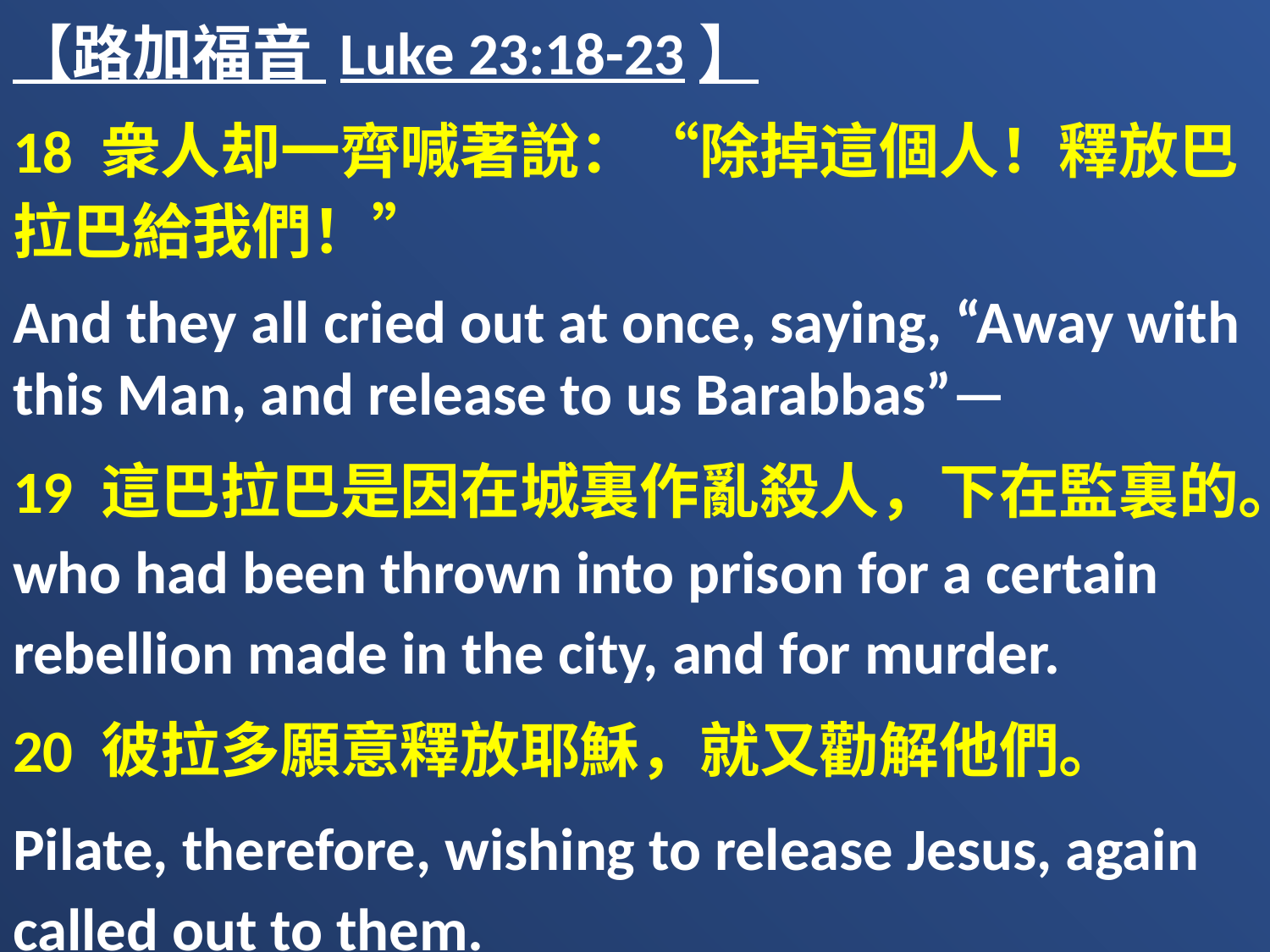

【路加福音 Luke 23:18-23】
18 衆人却一齊喊著說：“除掉這個人！釋放巴拉巴給我們！”
And they all cried out at once, saying, “Away with this Man, and release to us Barabbas”—
19 這巴拉巴是因在城裏作亂殺人，下在監裏的。who had been thrown into prison for a certain rebellion made in the city, and for murder.
20 彼拉多願意釋放耶穌，就又勸解他們。
Pilate, therefore, wishing to release Jesus, again called out to them.